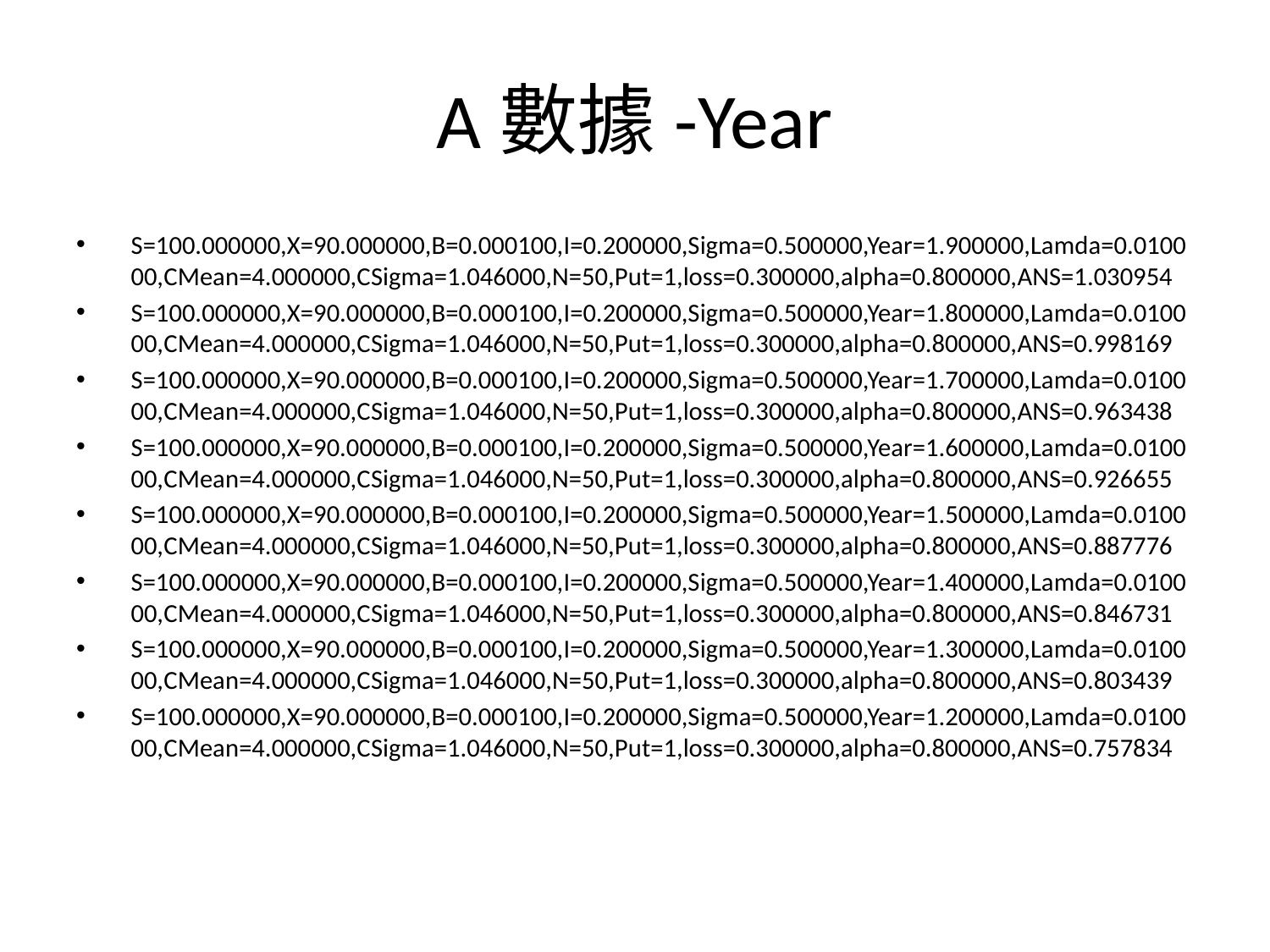

# A數據-Year
S=100.000000,X=90.000000,B=0.000100,I=0.200000,Sigma=0.500000,Year=1.900000,Lamda=0.010000,CMean=4.000000,CSigma=1.046000,N=50,Put=1,loss=0.300000,alpha=0.800000,ANS=1.030954
S=100.000000,X=90.000000,B=0.000100,I=0.200000,Sigma=0.500000,Year=1.800000,Lamda=0.010000,CMean=4.000000,CSigma=1.046000,N=50,Put=1,loss=0.300000,alpha=0.800000,ANS=0.998169
S=100.000000,X=90.000000,B=0.000100,I=0.200000,Sigma=0.500000,Year=1.700000,Lamda=0.010000,CMean=4.000000,CSigma=1.046000,N=50,Put=1,loss=0.300000,alpha=0.800000,ANS=0.963438
S=100.000000,X=90.000000,B=0.000100,I=0.200000,Sigma=0.500000,Year=1.600000,Lamda=0.010000,CMean=4.000000,CSigma=1.046000,N=50,Put=1,loss=0.300000,alpha=0.800000,ANS=0.926655
S=100.000000,X=90.000000,B=0.000100,I=0.200000,Sigma=0.500000,Year=1.500000,Lamda=0.010000,CMean=4.000000,CSigma=1.046000,N=50,Put=1,loss=0.300000,alpha=0.800000,ANS=0.887776
S=100.000000,X=90.000000,B=0.000100,I=0.200000,Sigma=0.500000,Year=1.400000,Lamda=0.010000,CMean=4.000000,CSigma=1.046000,N=50,Put=1,loss=0.300000,alpha=0.800000,ANS=0.846731
S=100.000000,X=90.000000,B=0.000100,I=0.200000,Sigma=0.500000,Year=1.300000,Lamda=0.010000,CMean=4.000000,CSigma=1.046000,N=50,Put=1,loss=0.300000,alpha=0.800000,ANS=0.803439
S=100.000000,X=90.000000,B=0.000100,I=0.200000,Sigma=0.500000,Year=1.200000,Lamda=0.010000,CMean=4.000000,CSigma=1.046000,N=50,Put=1,loss=0.300000,alpha=0.800000,ANS=0.757834